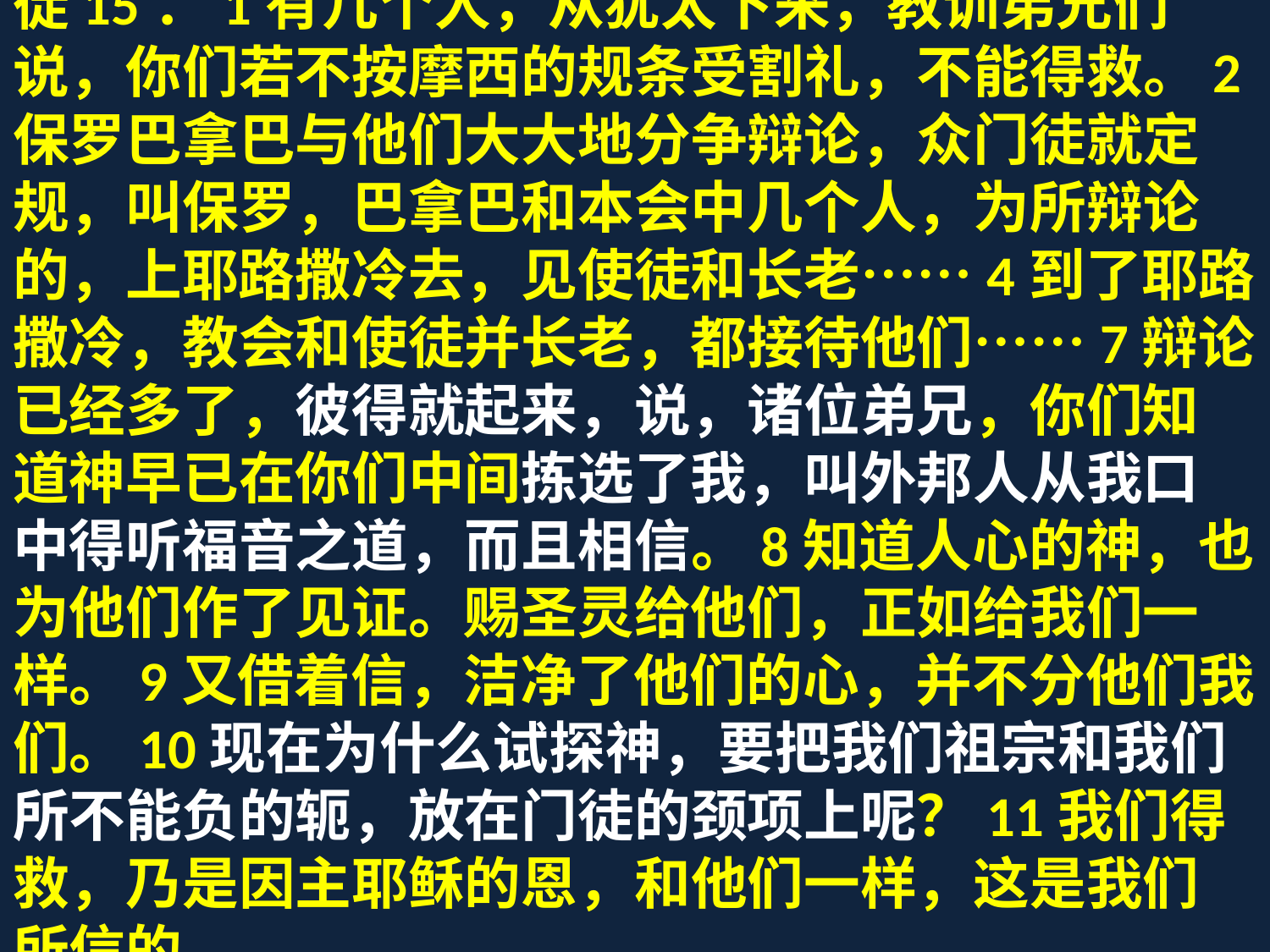

徒15：1有几个人，从犹太下来，教训弟兄们说，你们若不按摩西的规条受割礼，不能得救。2保罗巴拿巴与他们大大地分争辩论，众门徒就定规，叫保罗，巴拿巴和本会中几个人，为所辩论的，上耶路撒冷去，见使徒和长老……4到了耶路撒冷，教会和使徒并长老，都接待他们……7辩论已经多了，彼得就起来，说，诸位弟兄，你们知道神早已在你们中间拣选了我，叫外邦人从我口中得听福音之道，而且相信。8知道人心的神，也为他们作了见证。赐圣灵给他们，正如给我们一样。9又借着信，洁净了他们的心，并不分他们我们。10现在为什么试探神，要把我们祖宗和我们所不能负的轭，放在门徒的颈项上呢？11我们得救，乃是因主耶稣的恩，和他们一样，这是我们所信的。